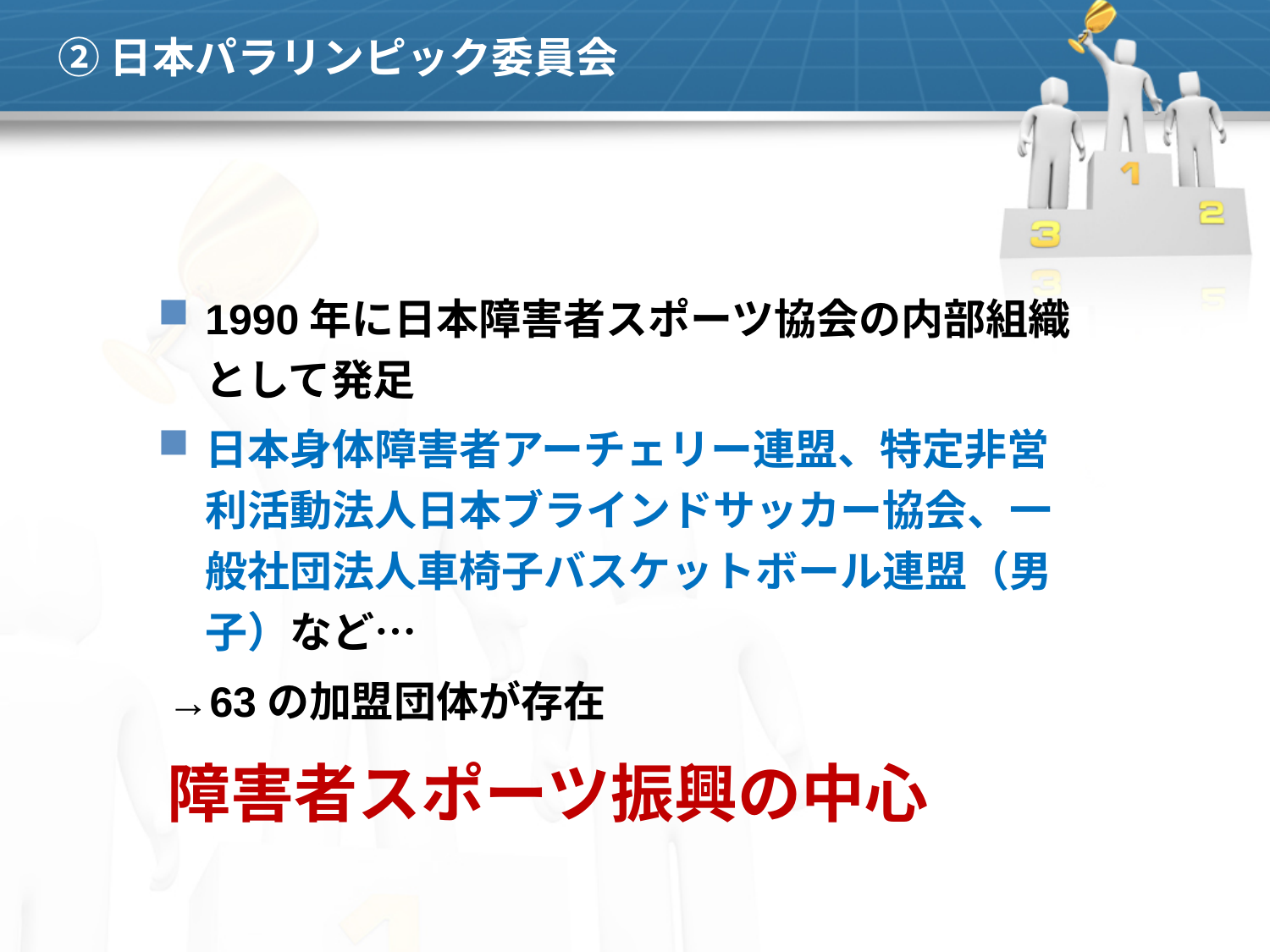

# ②日本パラリンピック委員会
1990年に日本障害者スポーツ協会の内部組織として発足
日本身体障害者アーチェリー連盟、特定非営利活動法人日本ブラインドサッカー協会、一般社団法人車椅子バスケットボール連盟（男子）など…
→63の加盟団体が存在
障害者スポーツ振興の中心